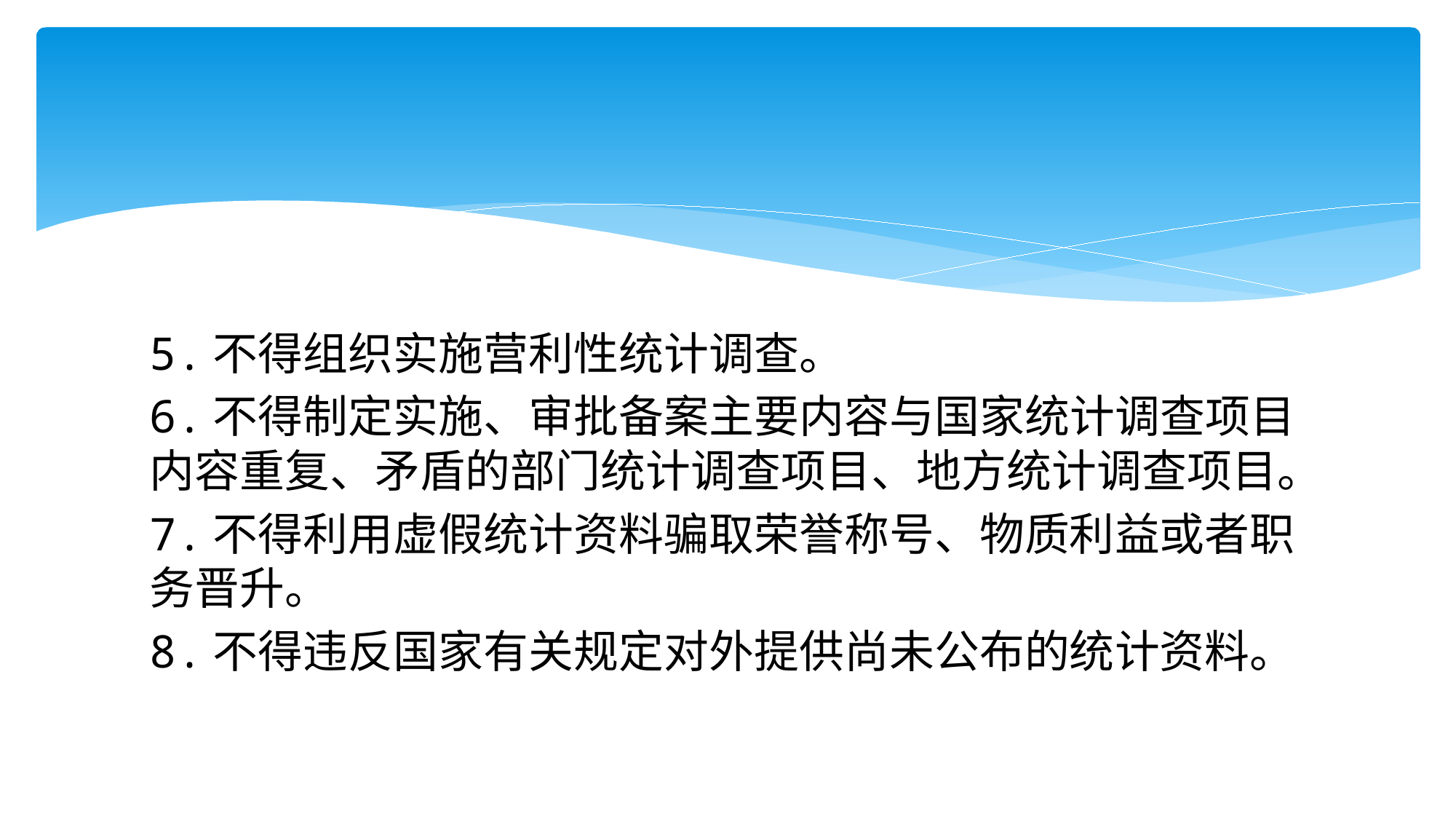

5.不得组织实施营利性统计调查。
6.不得制定实施、审批备案主要内容与国家统计调查项目内容重复、矛盾的部门统计调查项目、地方统计调查项目。
7.不得利用虚假统计资料骗取荣誉称号、物质利益或者职务晋升。
8.不得违反国家有关规定对外提供尚未公布的统计资料。